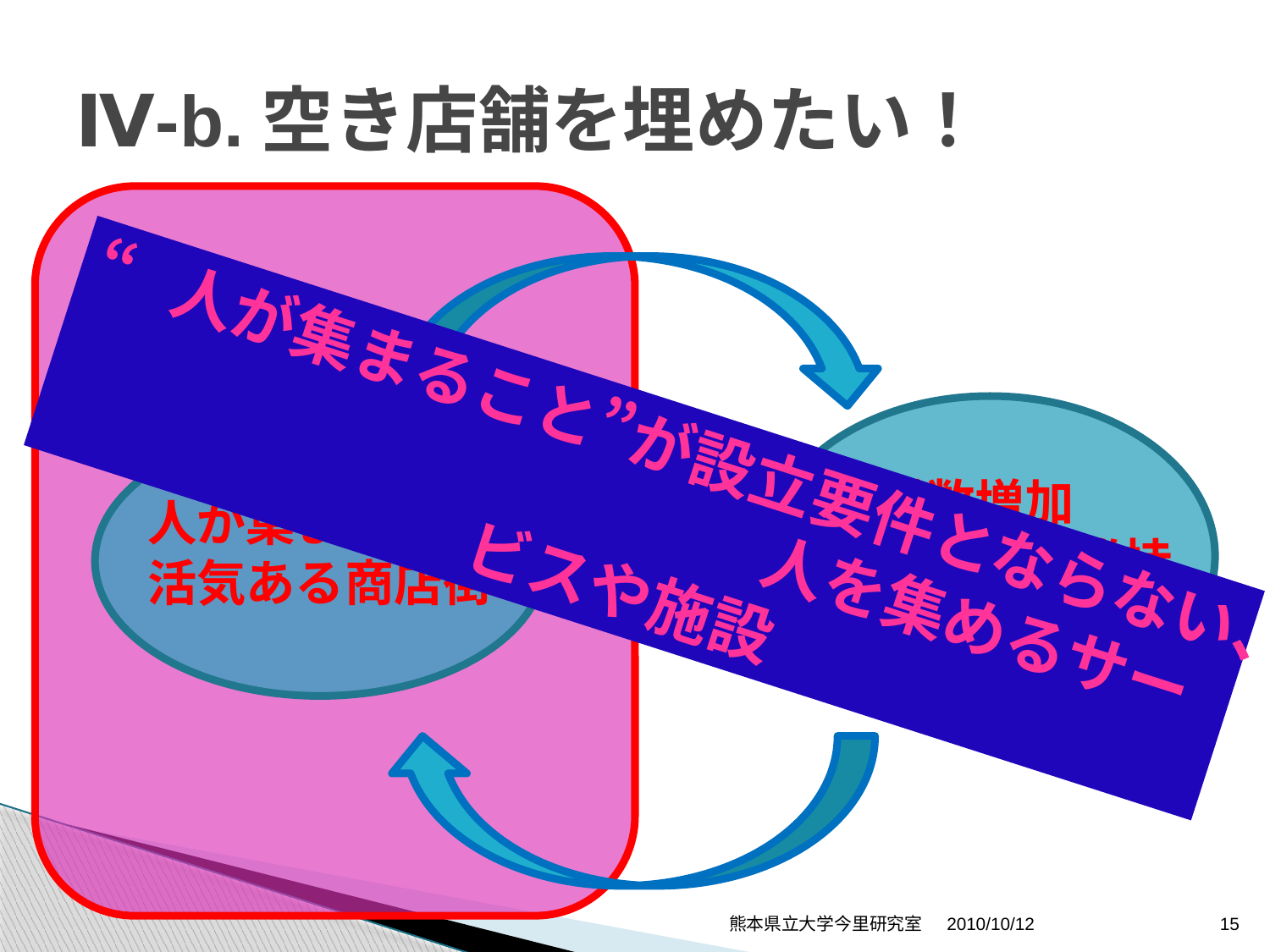

# Ⅳ-b.空き店舗を埋めたい！

店舗数増加
既存店舗の維持

“人が集まること”が設立要件とならない、
　　　　　　　　　　　人を集めるサービスや施設

人が集まる
活気ある商店街

熊本県立大学今里研究室
2010/10/12
15